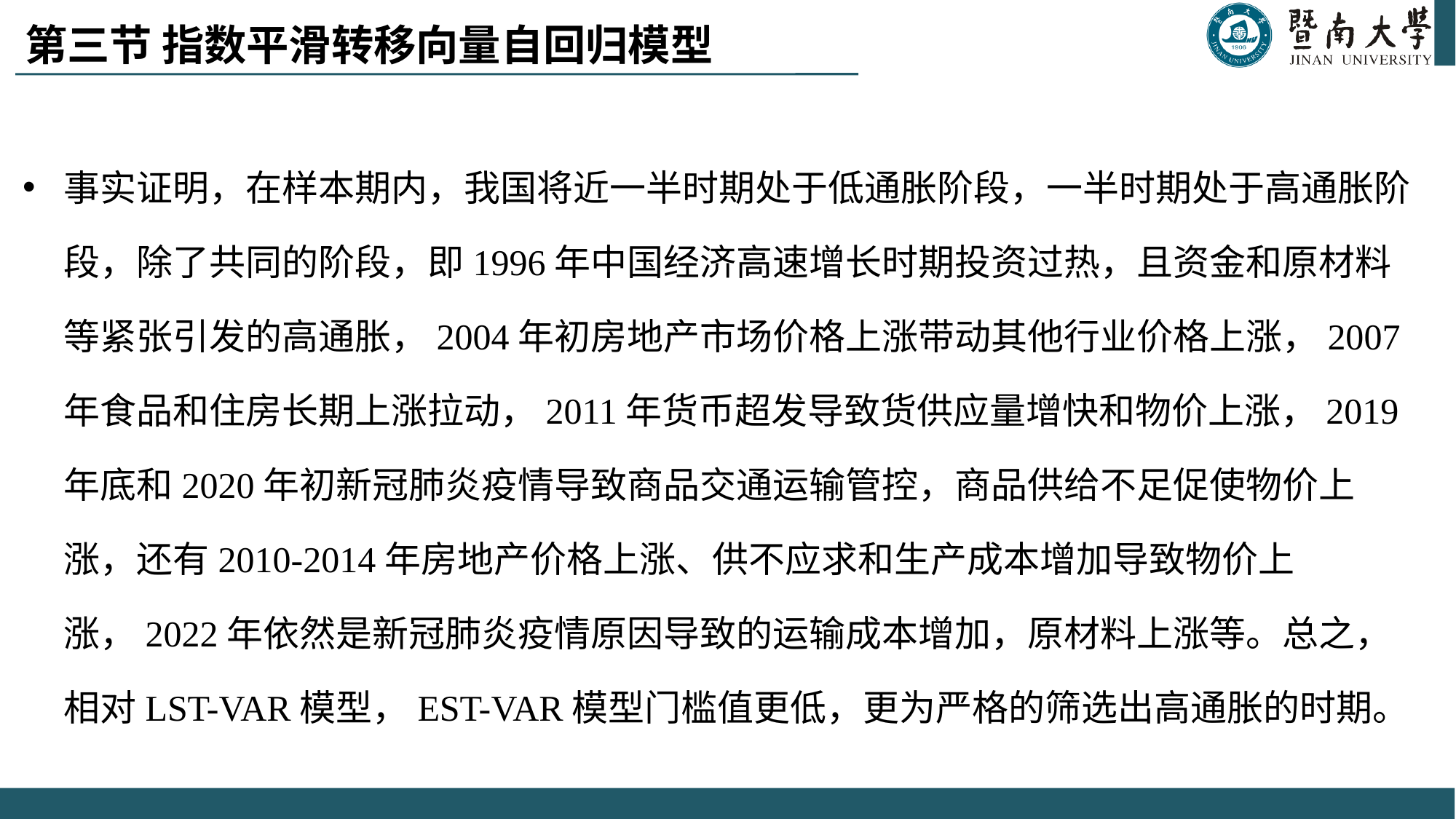

# 第三节 指数平滑转移向量自回归模型

事实证明，在样本期内，我国将近一半时期处于低通胀阶段，一半时期处于高通胀阶段，除了共同的阶段，即1996年中国经济高速增长时期投资过热，且资金和原材料等紧张引发的高通胀，2004年初房地产市场价格上涨带动其他行业价格上涨，2007年食品和住房长期上涨拉动，2011年货币超发导致货供应量增快和物价上涨，2019年底和2020年初新冠肺炎疫情导致商品交通运输管控，商品供给不足促使物价上涨，还有2010-2014年房地产价格上涨、供不应求和生产成本增加导致物价上涨，2022年依然是新冠肺炎疫情原因导致的运输成本增加，原材料上涨等。总之，相对LST-VAR模型，EST-VAR模型门槛值更低，更为严格的筛选出高通胀的时期。